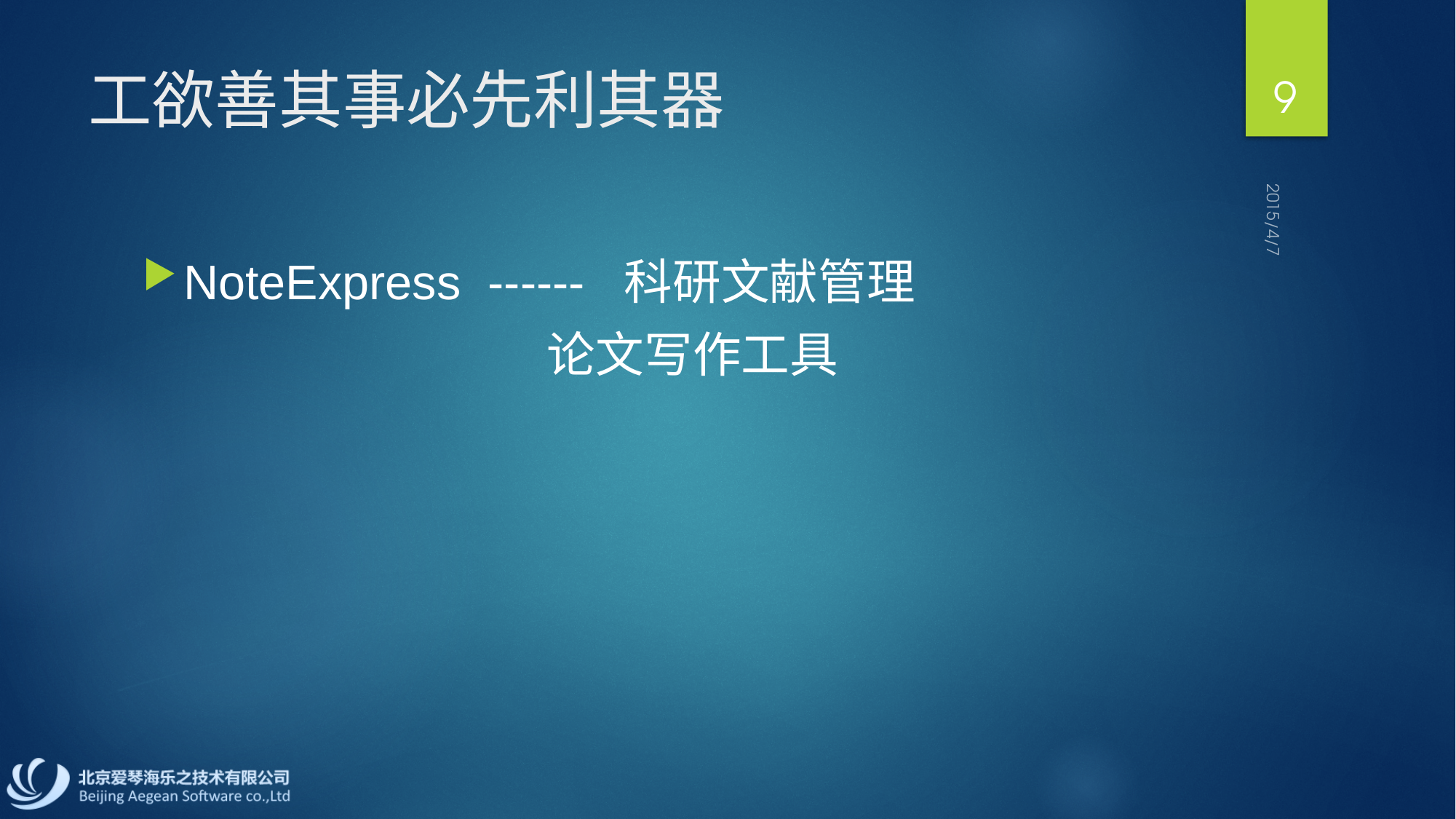

9
# 工欲善其事必先利其器
2015/4/7
NoteExpress  ------  科研文献管理
                                    论文写作工具